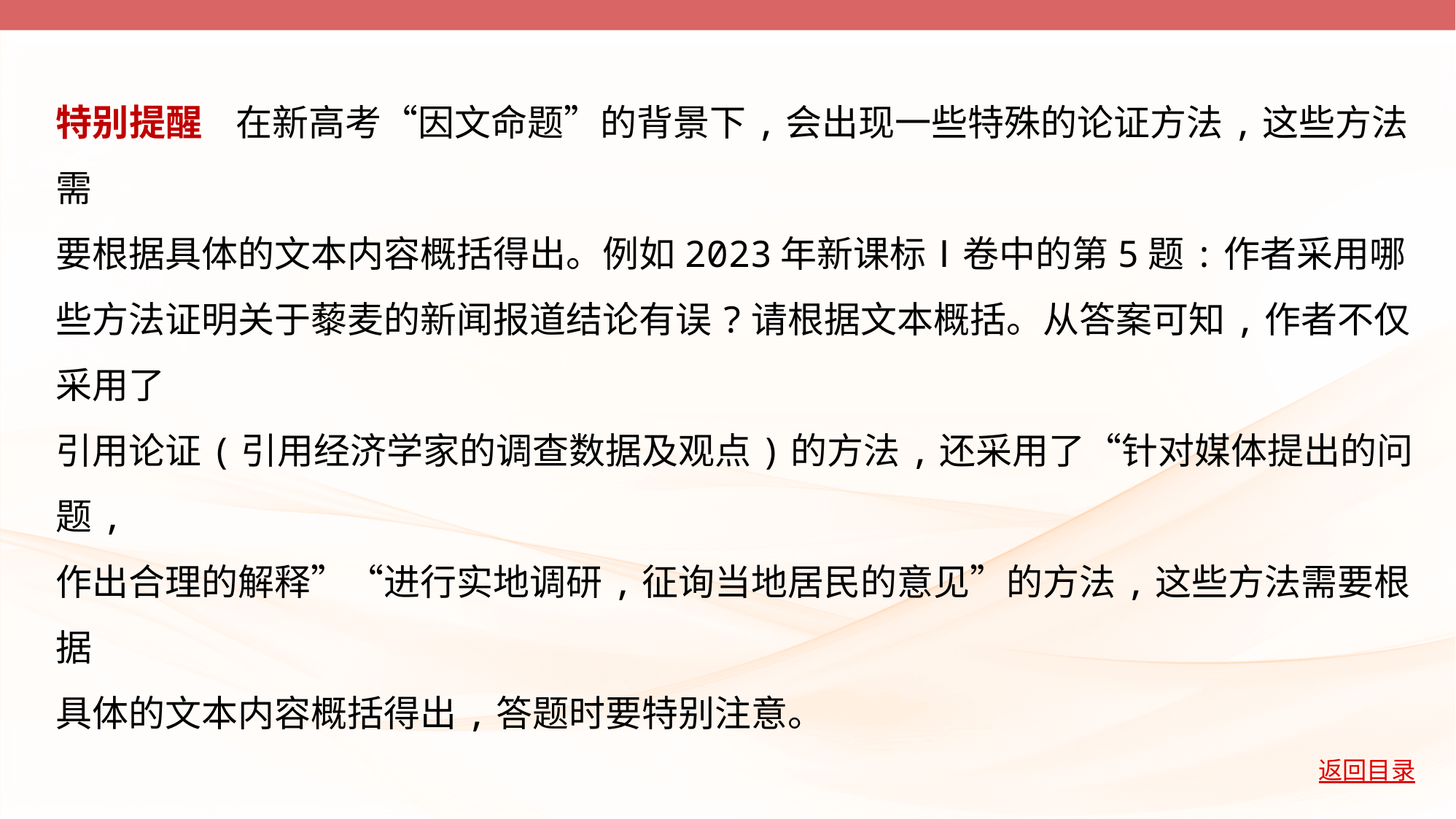

特别提醒    在新高考“因文命题”的背景下,会出现一些特殊的论证方法,这些方法需
要根据具体的文本内容概括得出。例如2023年新课标Ⅰ卷中的第5题:作者采用哪些方法证明关于藜麦的新闻报道结论有误?请根据文本概括。从答案可知,作者不仅采用了
引用论证(引用经济学家的调查数据及观点)的方法,还采用了“针对媒体提出的问题,
作出合理的解释”“进行实地调研,征询当地居民的意见”的方法,这些方法需要根据
具体的文本内容概括得出,答题时要特别注意。